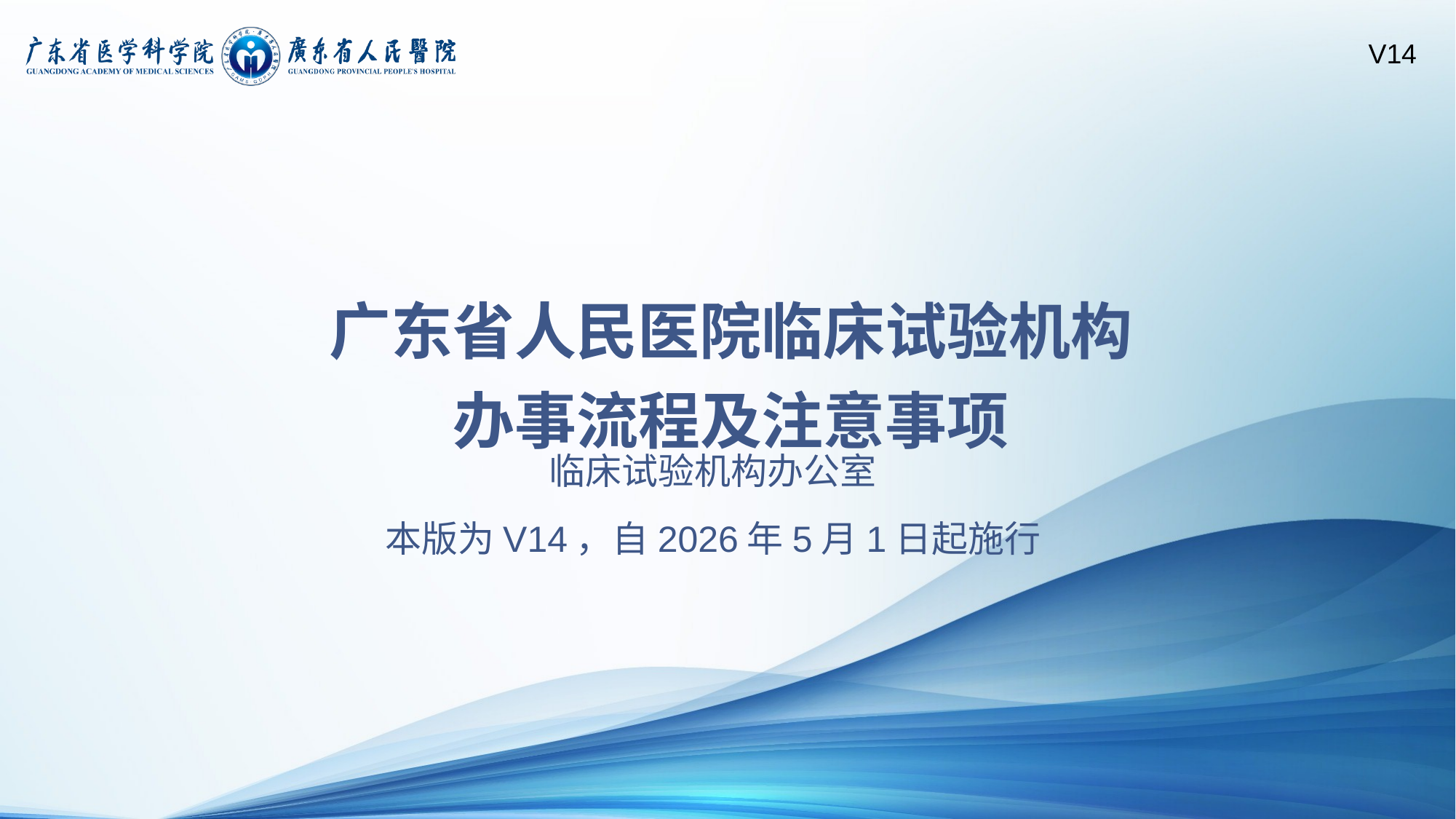

# 广东省人民医院临床试验机构 办事流程及注意事项
临床试验机构办公室
本版为V14，自2026年5月1日起施行